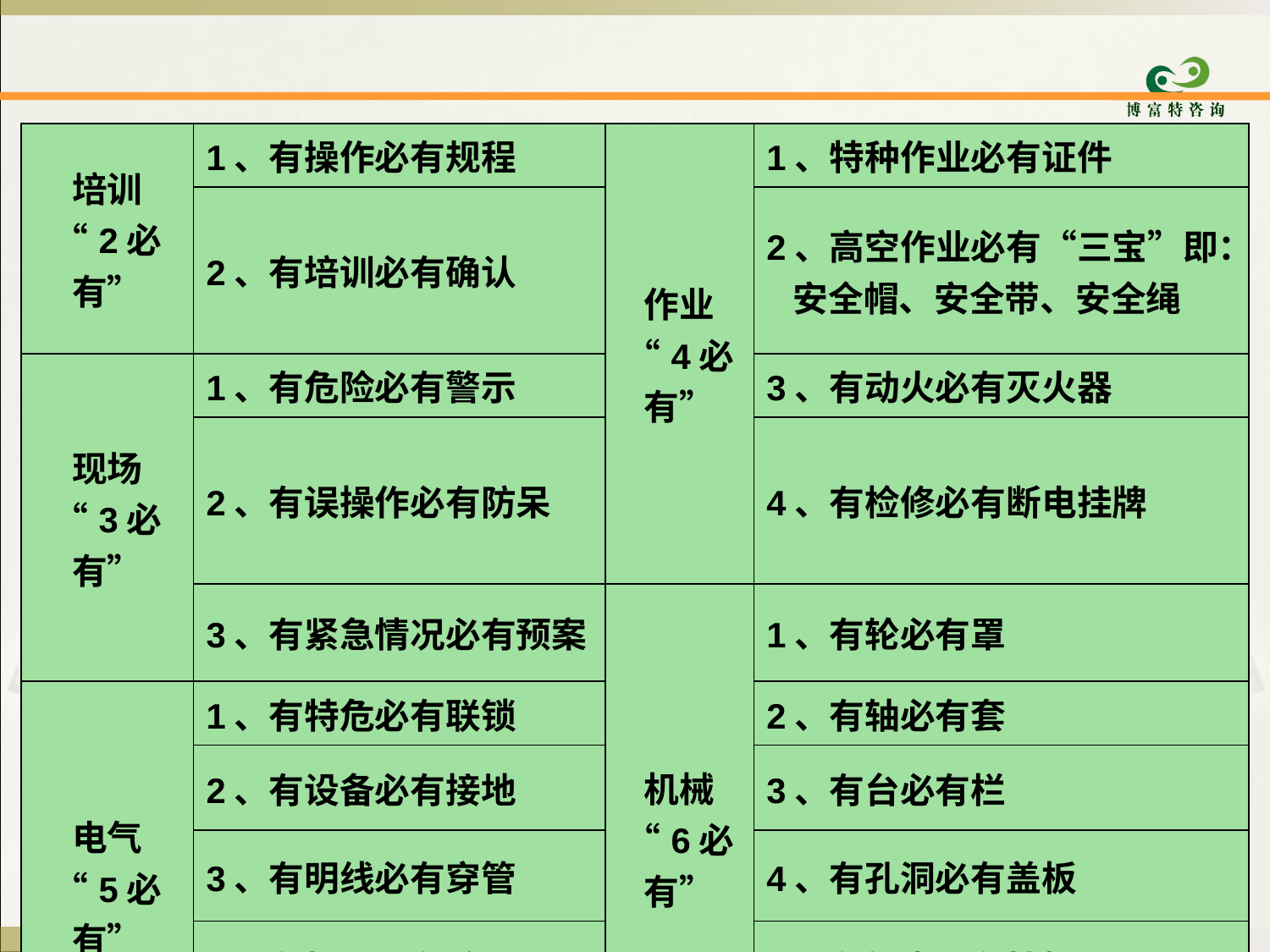

| 培训 “2必有” | 1、有操作必有规程 | 作业 “4必有” | 1、特种作业必有证件 |
| --- | --- | --- | --- |
|  | 2、有培训必有确认 |  | 2、高空作业必有“三宝”即： 安全帽、安全带、安全绳 |
| 现场 “3必有” | 1、有危险必有警示 |  | 3、有动火必有灭火器 |
|  | 2、有误操作必有防呆 |  | 4、有检修必有断电挂牌 |
|  | 3、有紧急情况必有预案 | 机械 “6必有” | 1、有轮必有罩 |
| 电气 “5必有” | 1、有特危必有联锁 |  | 2、有轴必有套 |
|  | 2、有设备必有接地 |  | 3、有台必有栏 |
|  | 3、有明线必有穿管 |  | 4、有孔洞必有盖板 |
|  | 4、有粉尘必有防爆 |  | 5、有轧点必有挡板 |
|  | 5、有按钮必有标识 |  | 6、有气瓶必有扳手 |